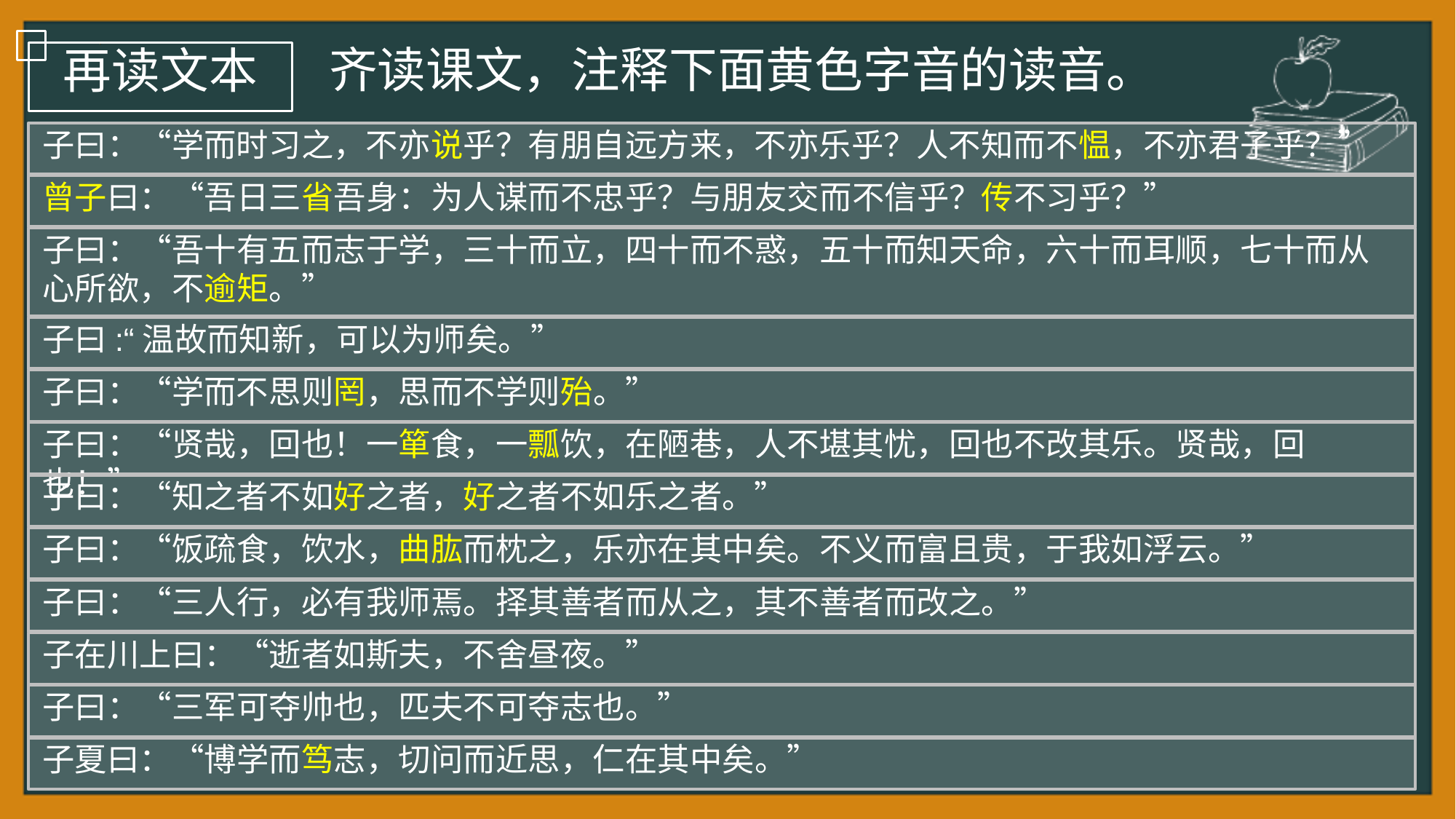

再读文本

齐读课文，注释下面黄色字音的读音。

子曰：“学而时习之，不亦说乎？有朋自远方来，不亦乐乎？人不知而不愠，不亦君子乎？”

曾子曰：“吾日三省吾身：为人谋而不忠乎？与朋友交而不信乎？传不习乎？”

子曰：“吾十有五而志于学，三十而立，四十而不惑，五十而知天命，六十而耳顺，七十而从心所欲，不逾矩。”

子曰:“温故而知新，可以为师矣。”

子曰：“学而不思则罔，思而不学则殆。”

子曰：“贤哉，回也！一箪食，一瓢饮，在陋巷，人不堪其忧，回也不改其乐。贤哉，回也！”

子曰：“知之者不如好之者，好之者不如乐之者。”

子曰：“饭疏食，饮水，曲肱而枕之，乐亦在其中矣。不义而富且贵，于我如浮云。”

子曰：“三人行，必有我师焉。择其善者而从之，其不善者而改之。”

子在川上曰：“逝者如斯夫，不舍昼夜。”

子曰：“三军可夺帅也，匹夫不可夺志也。”

子夏曰：“博学而笃志，切问而近思，仁在其中矣。”